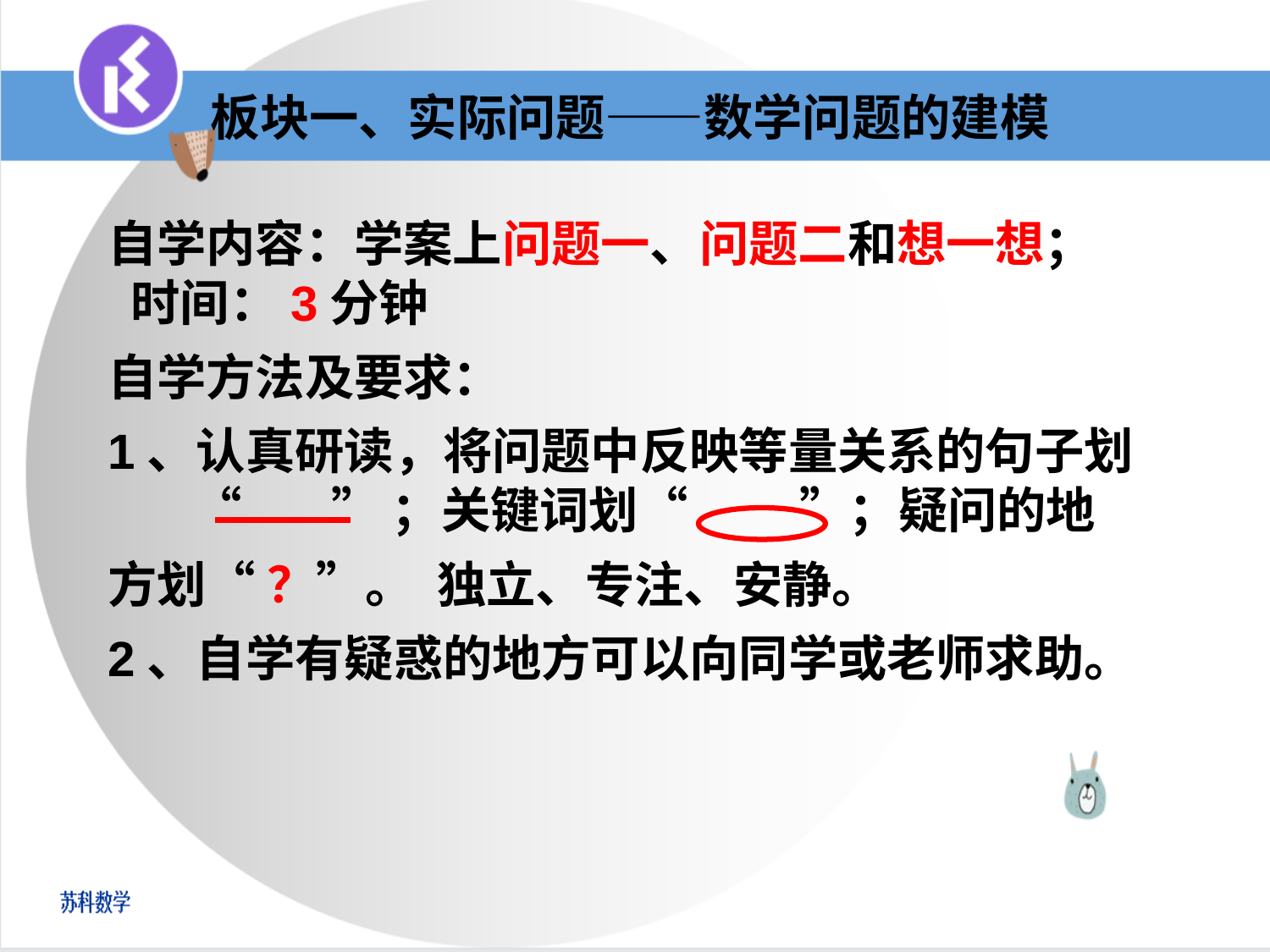

板块一、实际问题——数学问题的建模
自学内容：学案上问题一、问题二和想一想；
 时间：3分钟
自学方法及要求：
1、认真研读，将问题中反映等量关系的句子划 “        ” ；关键词划“          ”；疑问的地
方划“ ？”。  独立、专注、安静。
2、自学有疑惑的地方可以向同学或老师求助。